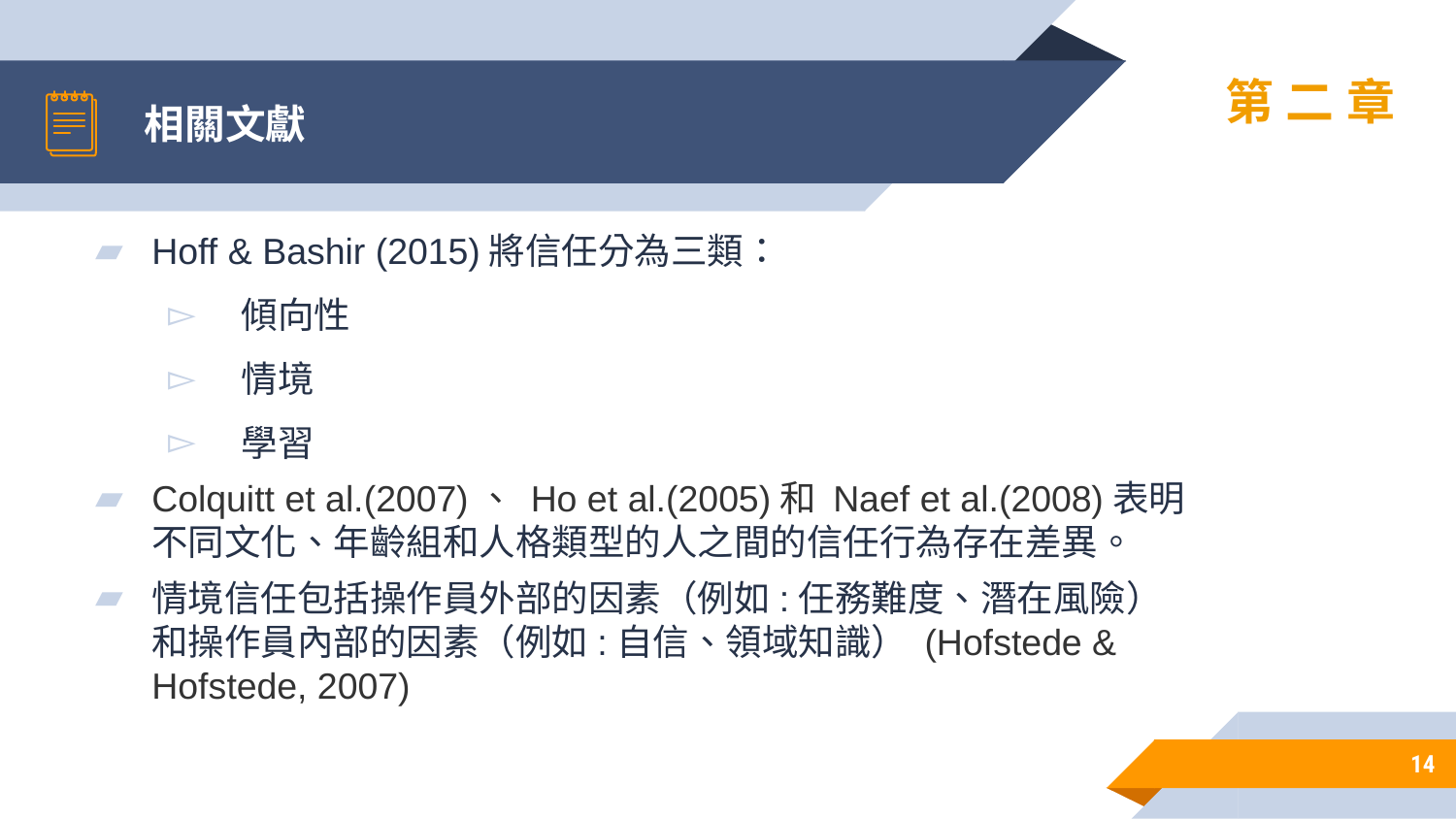

# 相關文獻
第二章

Hoff & Bashir (2015)將信任分為三類：
 傾向性
 情境
 學習
Colquitt et al.(2007)、 Ho et al.(2005)和 Naef et al.(2008)表明不同文化、年齡組和人格類型的人之間的信任行為存在差異。
情境信任包括操作員外部的因素（例如:任務難度、潛在風險）和操作員內部的因素（例如:自信、領域知識） (Hofstede & Hofstede, 2007)
14